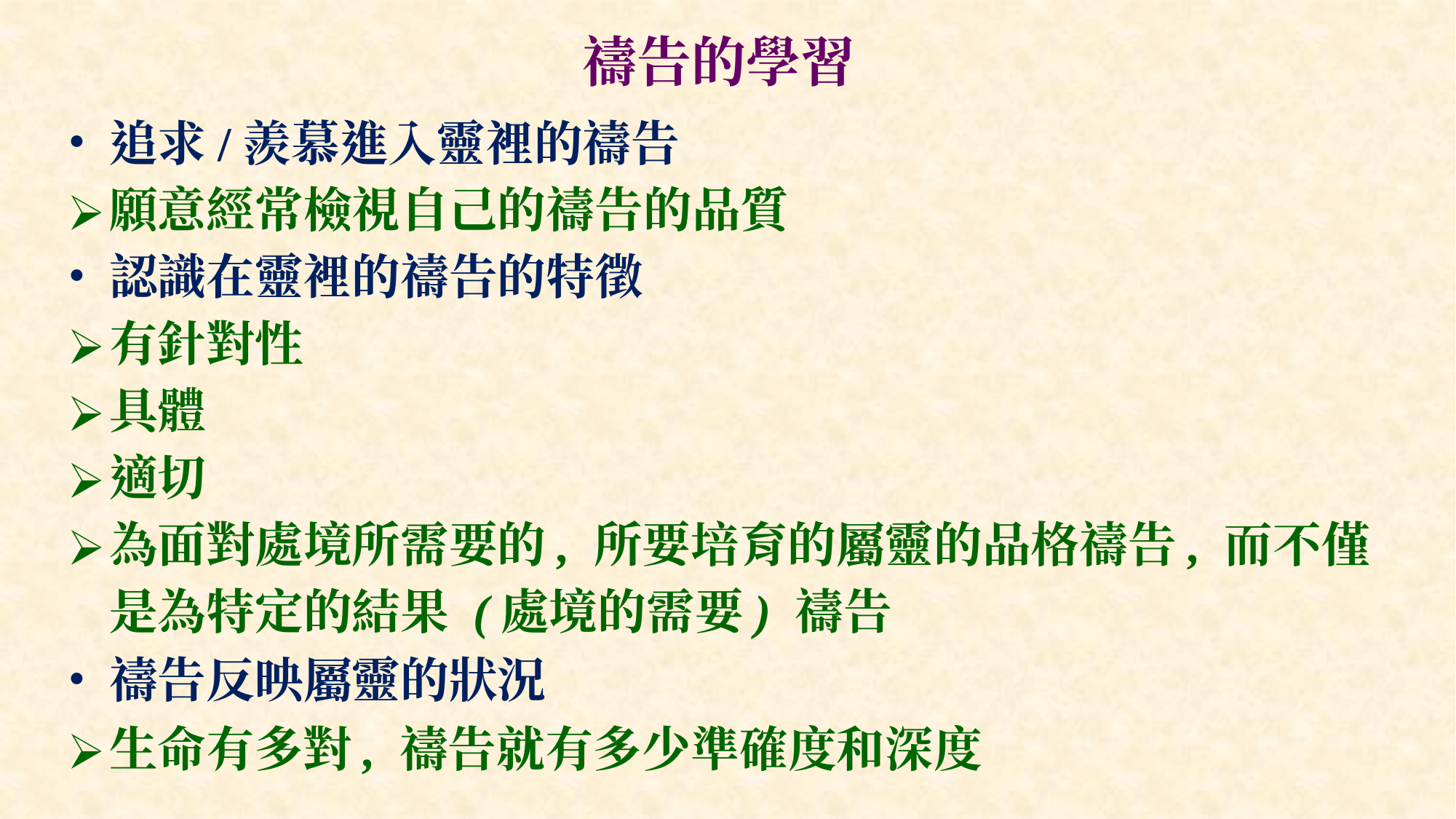

# 禱告的學習
追求/羨慕進入靈裡的禱告
願意經常檢視自己的禱告的品質
認識在靈裡的禱告的特徵
有針對性
具體
適切
為面對處境所需要的, 所要培育的屬靈的品格禱告, 而不僅是為特定的結果 (處境的需要) 禱告
禱告反映屬靈的狀況
生命有多對, 禱告就有多少準確度和深度